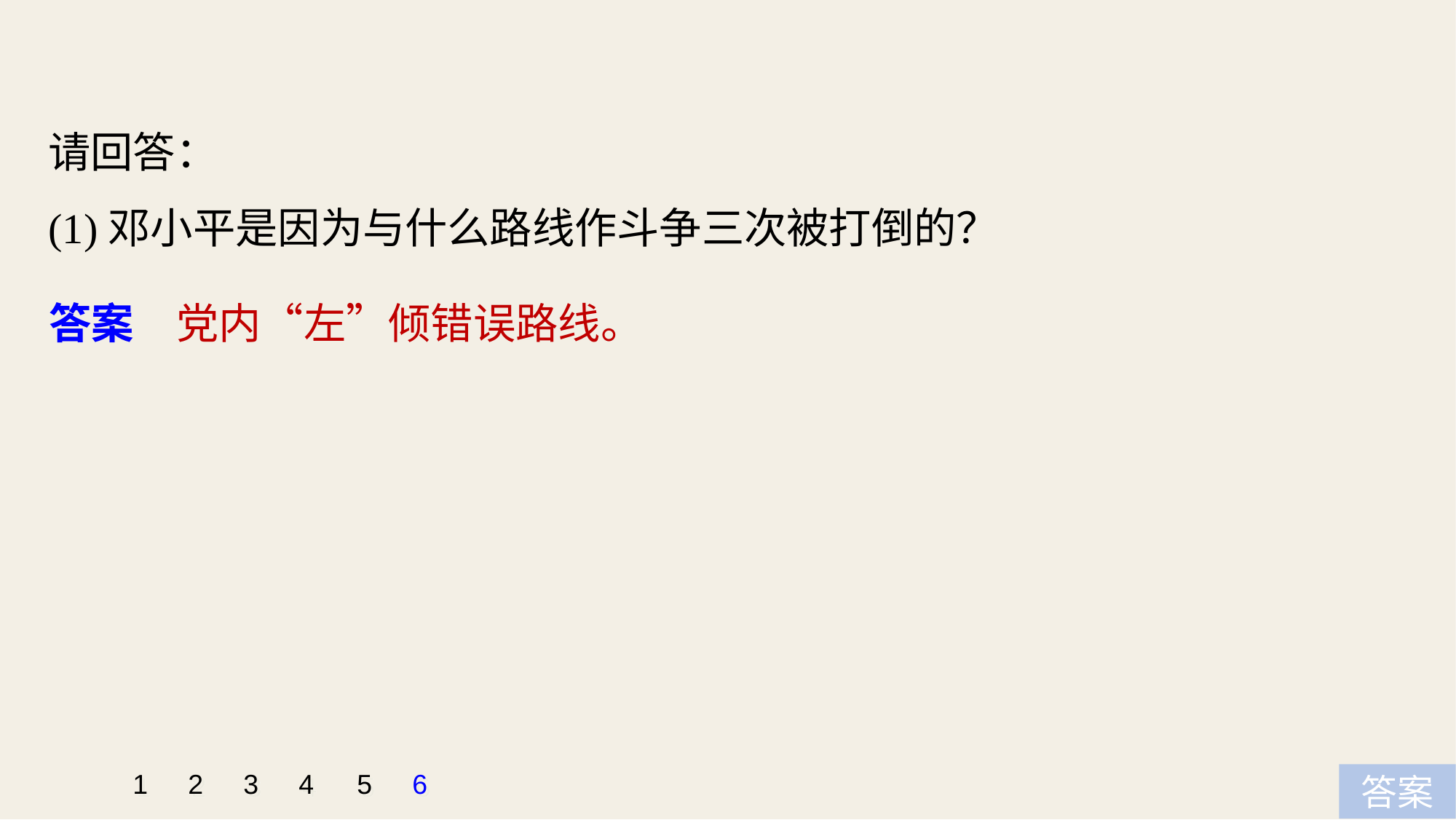

请回答：
(1)邓小平是因为与什么路线作斗争三次被打倒的？
答案　党内“左”倾错误路线。
1
2
3
4
5
6
答案